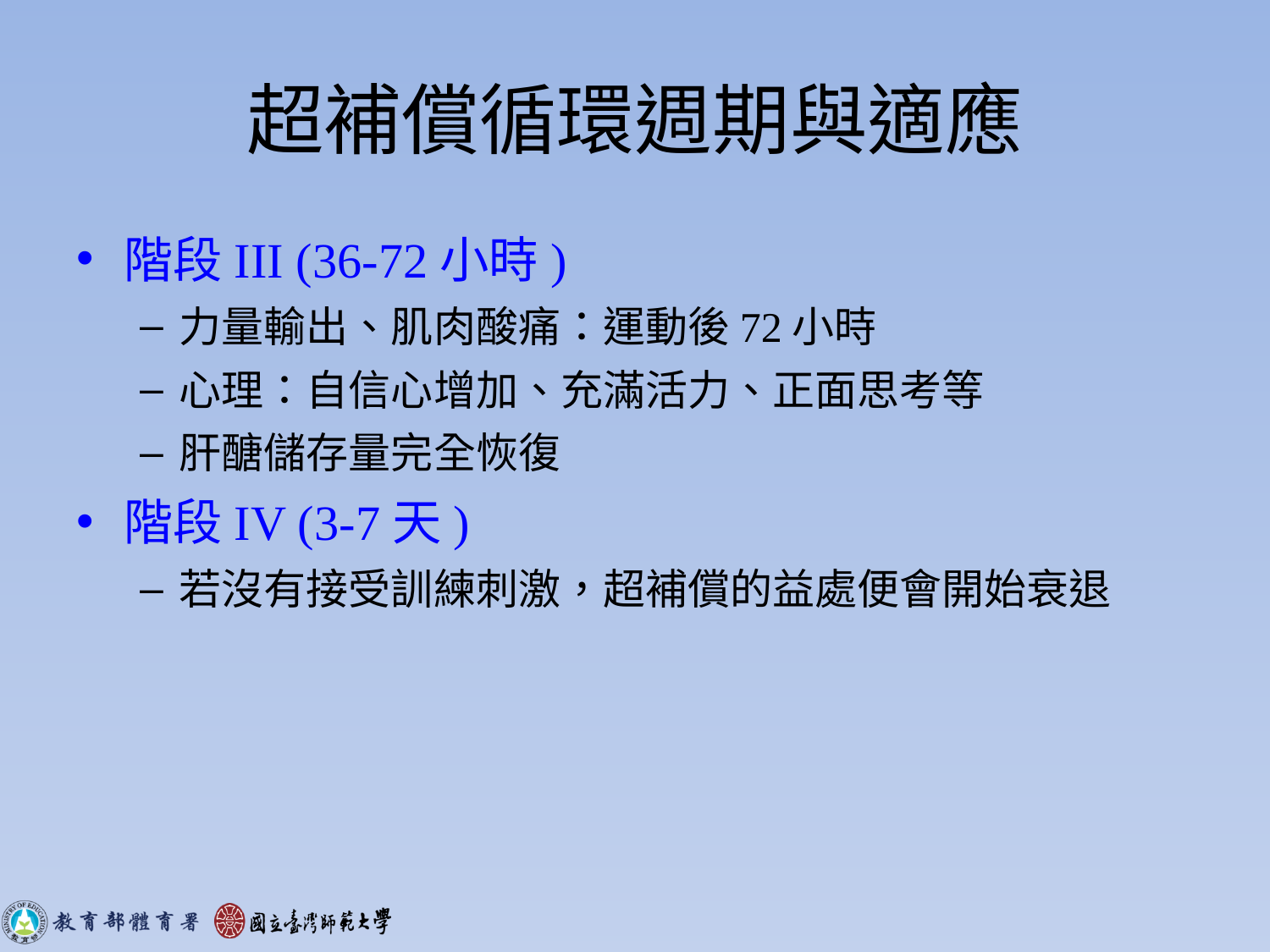

# 超補償循環週期與適應
階段III (36-72小時)
力量輸出、肌肉酸痛：運動後72小時
心理：自信心增加、充滿活力、正面思考等
肝醣儲存量完全恢復
階段IV (3-7天)
若沒有接受訓練刺激，超補償的益處便會開始衰退